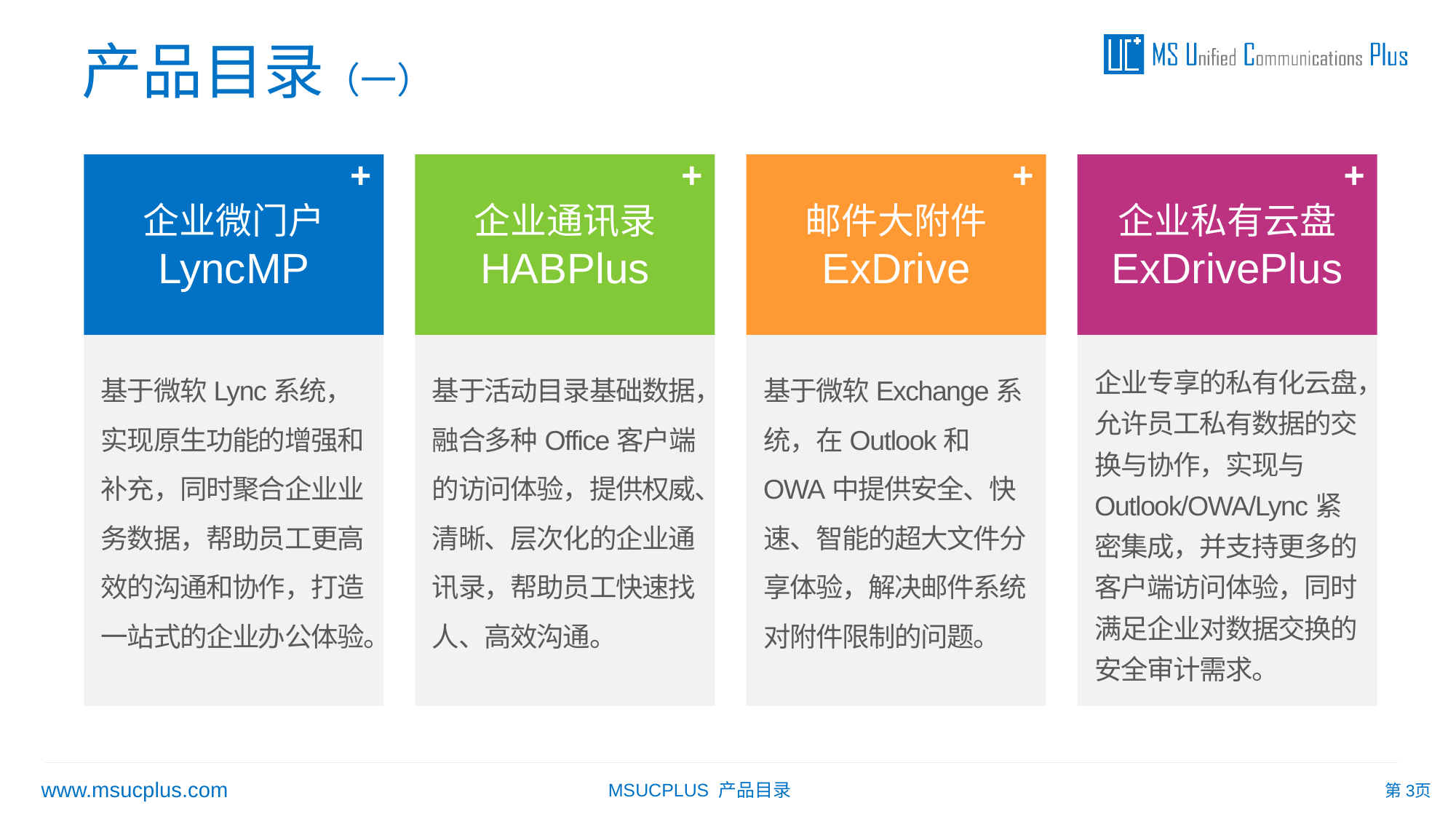

产品目录（一）
+
企业微门户
LyncMP
基于微软Lync系统，实现原生功能的增强和补充，同时聚合企业业务数据，帮助员工更高效的沟通和协作，打造一站式的企业办公体验。
+
企业通讯录
HABPlus
基于活动目录基础数据，融合多种Office客户端的访问体验，提供权威、清晰、层次化的企业通讯录，帮助员工快速找人、高效沟通。
+
邮件大附件
ExDrive
基于微软Exchange系统，在Outlook和OWA中提供安全、快速、智能的超大文件分享体验，解决邮件系统对附件限制的问题。
+
企业私有云盘
ExDrivePlus
企业专享的私有化云盘，允许员工私有数据的交换与协作，实现与Outlook/OWA/Lync紧密集成，并支持更多的客户端访问体验，同时满足企业对数据交换的安全审计需求。